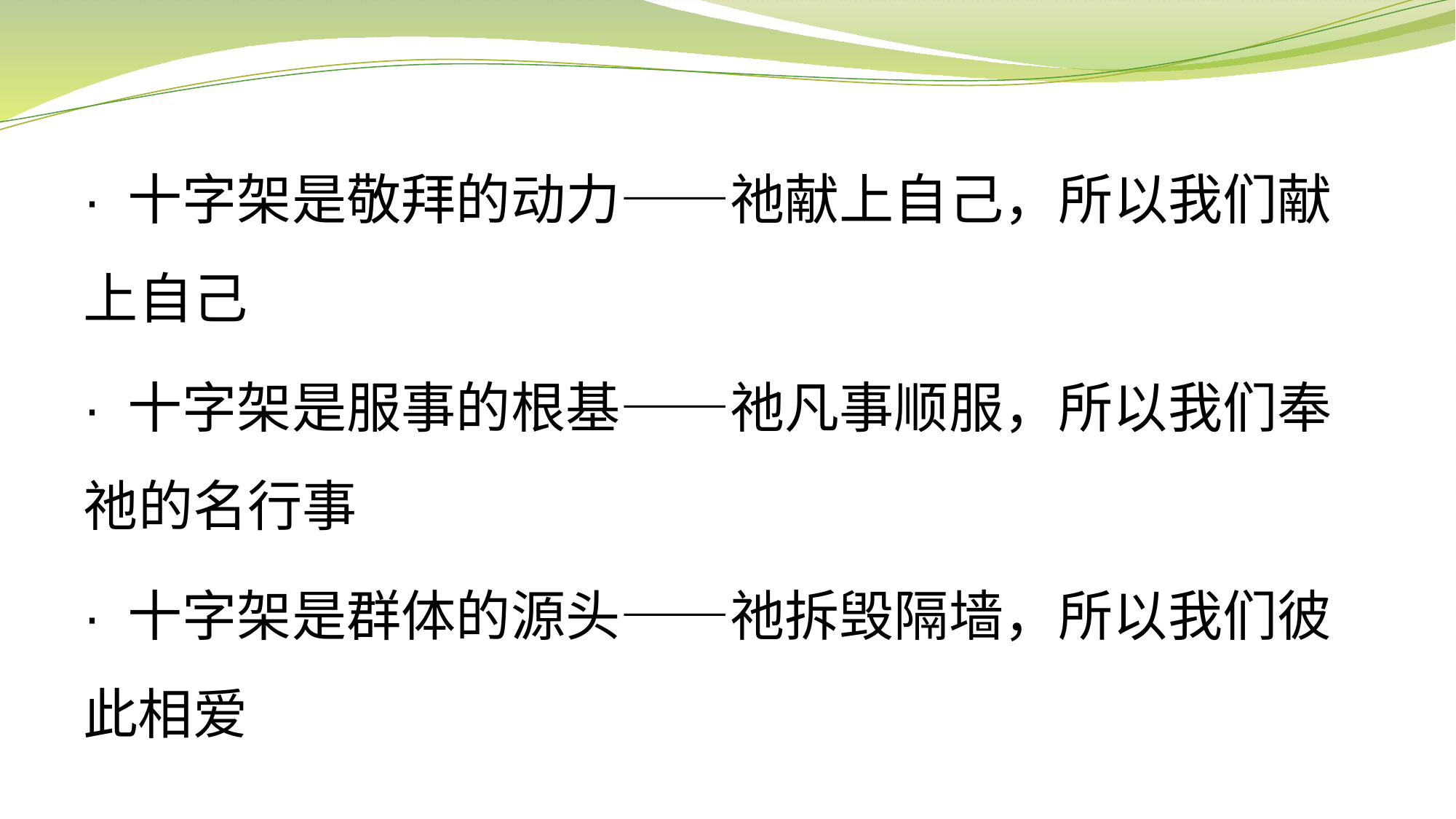

· 十字架是敬拜的动力——祂献上自己，所以我们献上自己
· 十字架是服事的根基——祂凡事顺服，所以我们奉祂的名行事
· 十字架是群体的源头——祂拆毁隔墙，所以我们彼此相爱